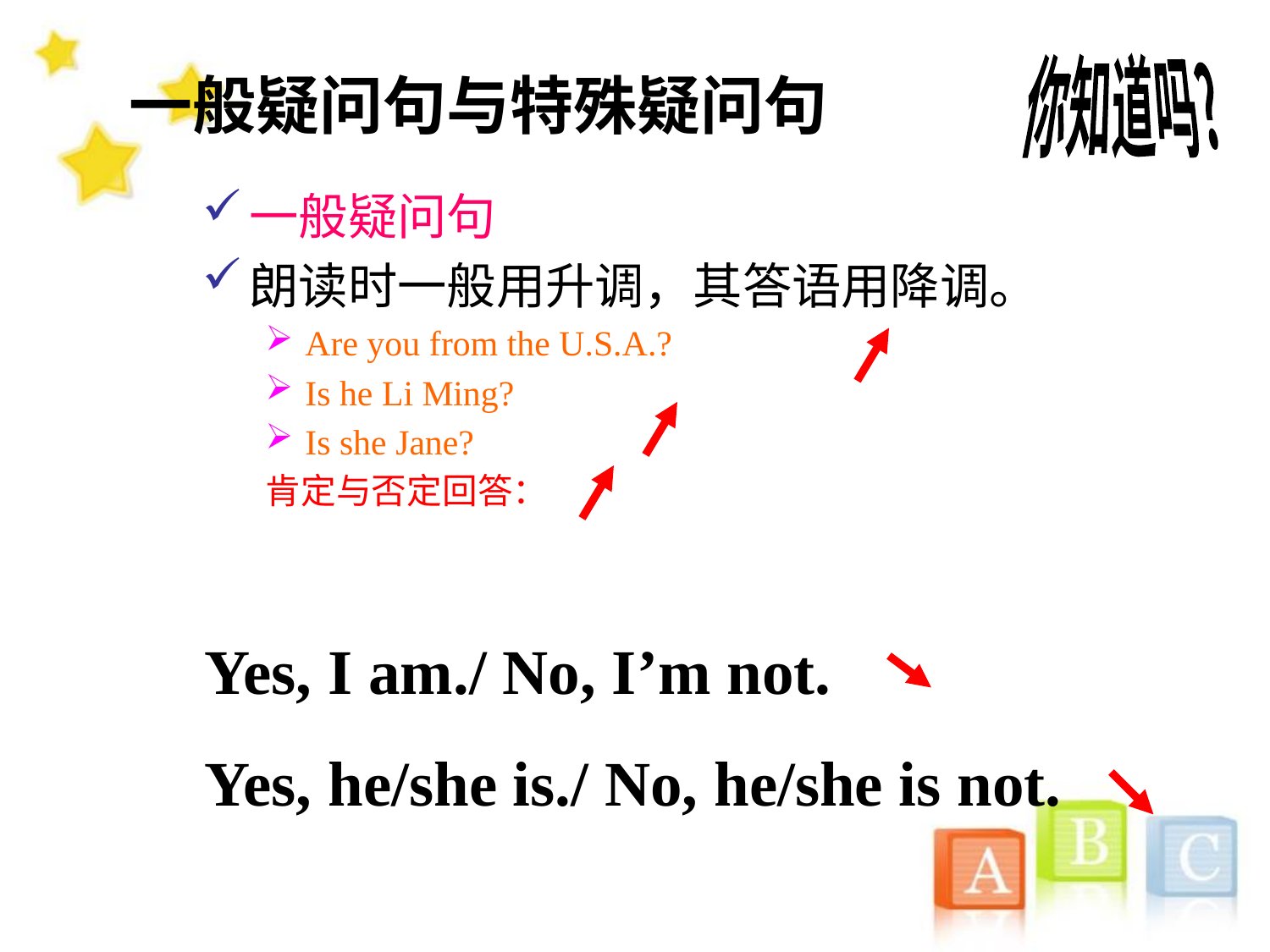

你知道吗?
一般疑问句与特殊疑问句
一般疑问句
朗读时一般用升调，其答语用降调。
Are you from the U.S.A.?
Is he Li Ming?
Is she Jane?
肯定与否定回答：

Yes, I am./ No, I’m not.

Yes, he/she is./ No, he/she is not.